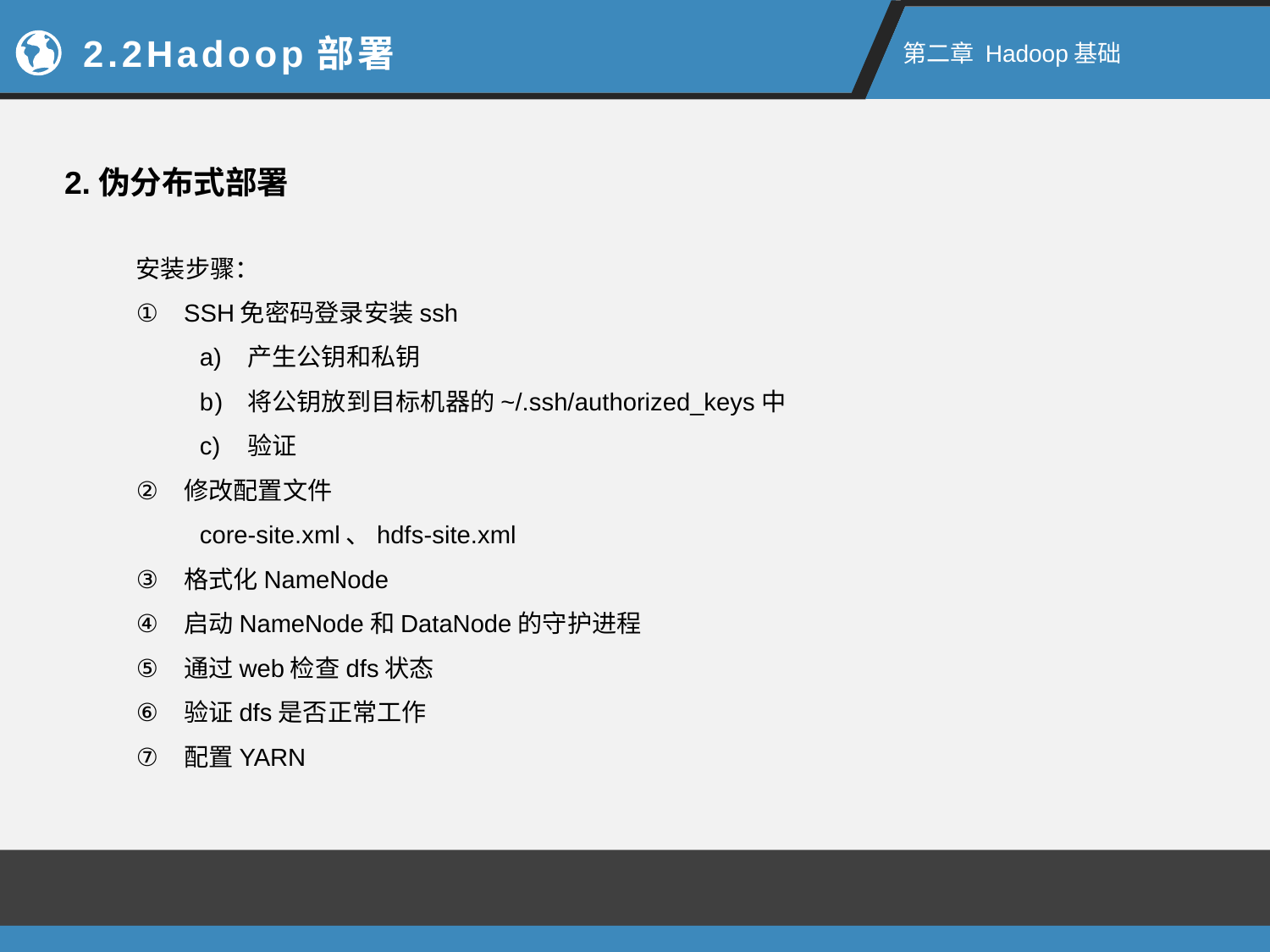

2.2Hadoop部署

第二章 Hadoop基础
2.伪分布式部署
安装步骤：
SSH免密码登录安装ssh
产生公钥和私钥
将公钥放到目标机器的~/.ssh/authorized_keys中
验证
修改配置文件
core-site.xml、hdfs-site.xml
格式化NameNode
启动NameNode和DataNode的守护进程
通过web检查dfs状态
验证dfs是否正常工作
配置YARN